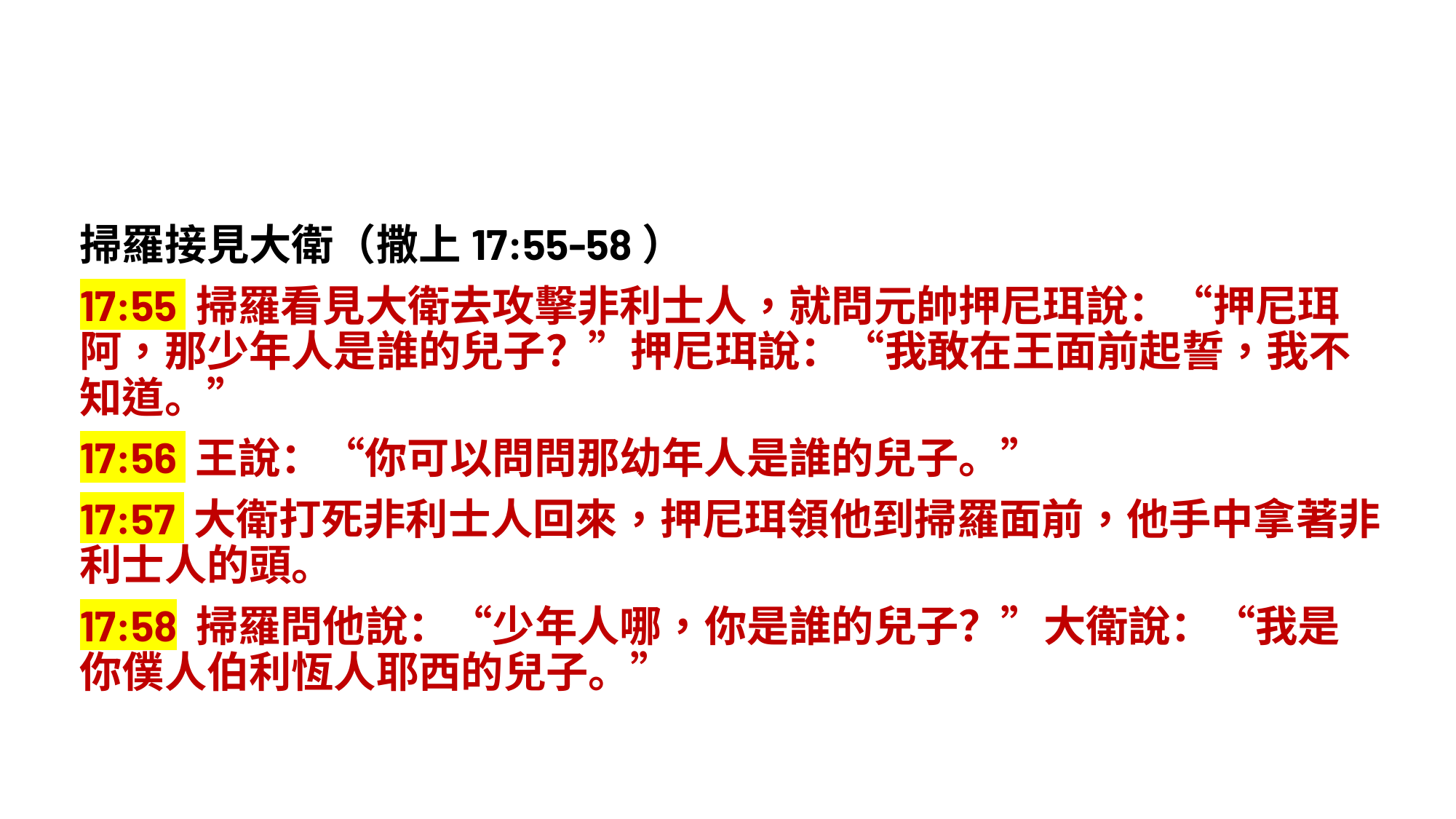

掃羅接見大衛（撒上17:55-58）
17:55 掃羅看見大衛去攻擊非利士人，就問元帥押尼珥說：“押尼珥阿，那少年人是誰的兒子？”押尼珥說：“我敢在王面前起誓，我不知道。”
17:56 王說：“你可以問問那幼年人是誰的兒子。”
17:57 大衛打死非利士人回來，押尼珥領他到掃羅面前，他手中拿著非利士人的頭。
17:58 掃羅問他說：“少年人哪，你是誰的兒子？”大衛說：“我是你僕人伯利恆人耶西的兒子。”